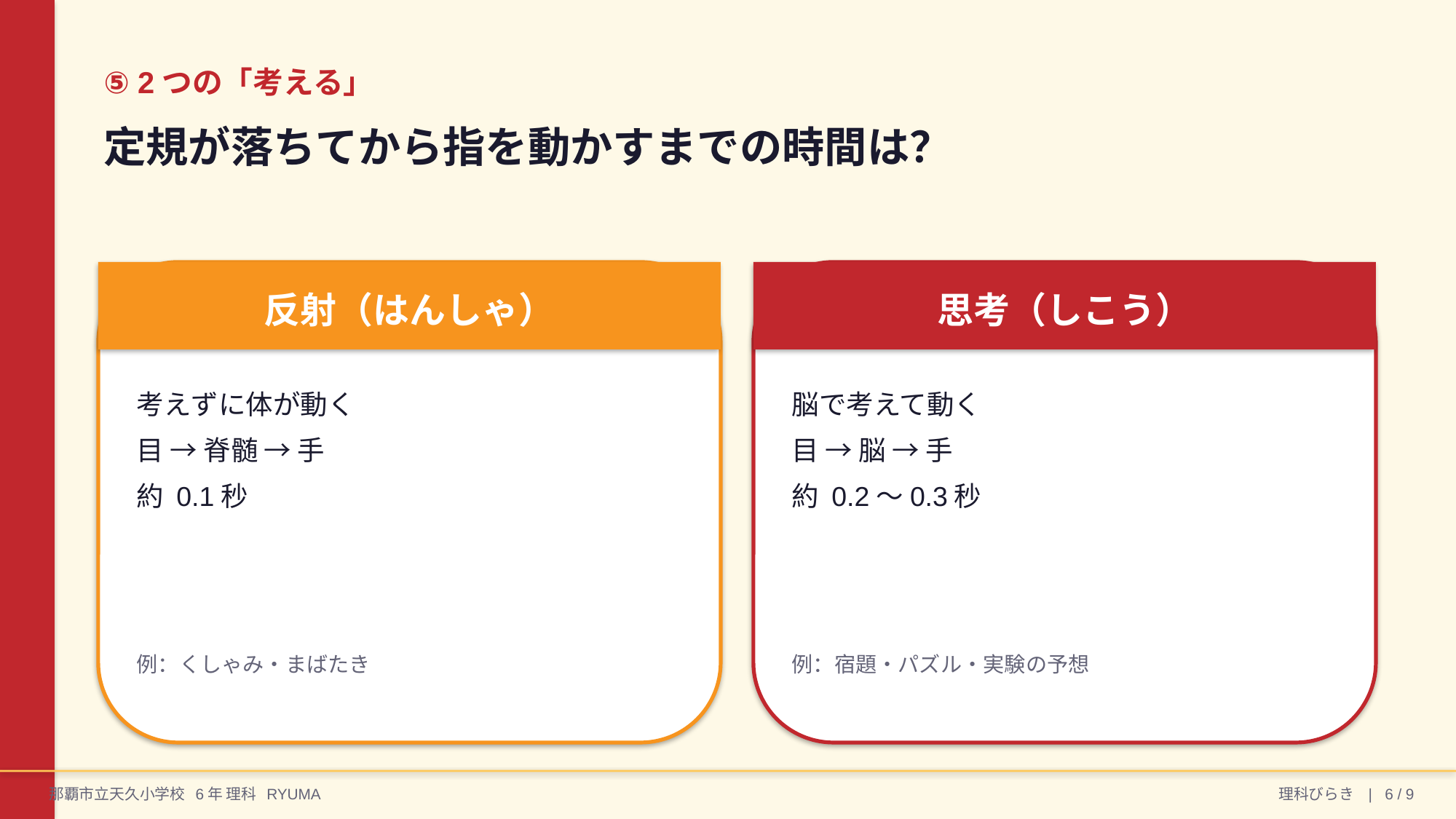

⑤ 2つの「考える」
定規が落ちてから指を動かすまでの時間は？

反射（はんしゃ）

思考（しこう）
考えずに体が動く
目 → 脊髄 → 手
約 0.1秒
脳で考えて動く
目 → 脳 → 手
約 0.2〜0.3秒
例：くしゃみ・まばたき
例：宿題・パズル・実験の予想

那覇市立天久小学校  6年 理科  RYUMA
理科びらき   |   6 / 9